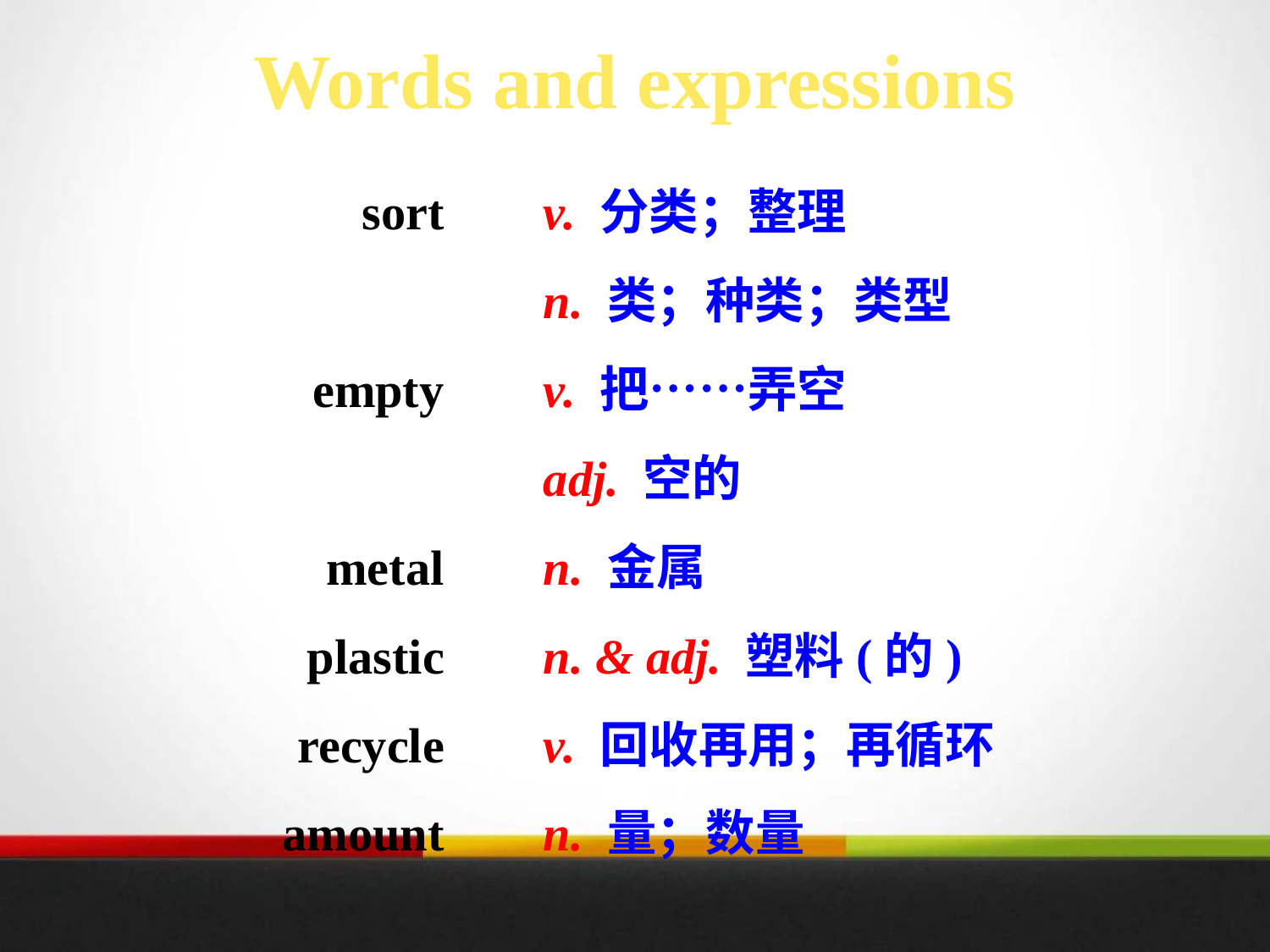

Words and expressions
sort

empty

metal
plastic
recycle
amount
v. 分类；整理
n. 类；种类；类型
v. 把……弄空
adj. 空的
n. 金属
n. & adj. 塑料(的)
v. 回收再用；再循环
n. 量；数量